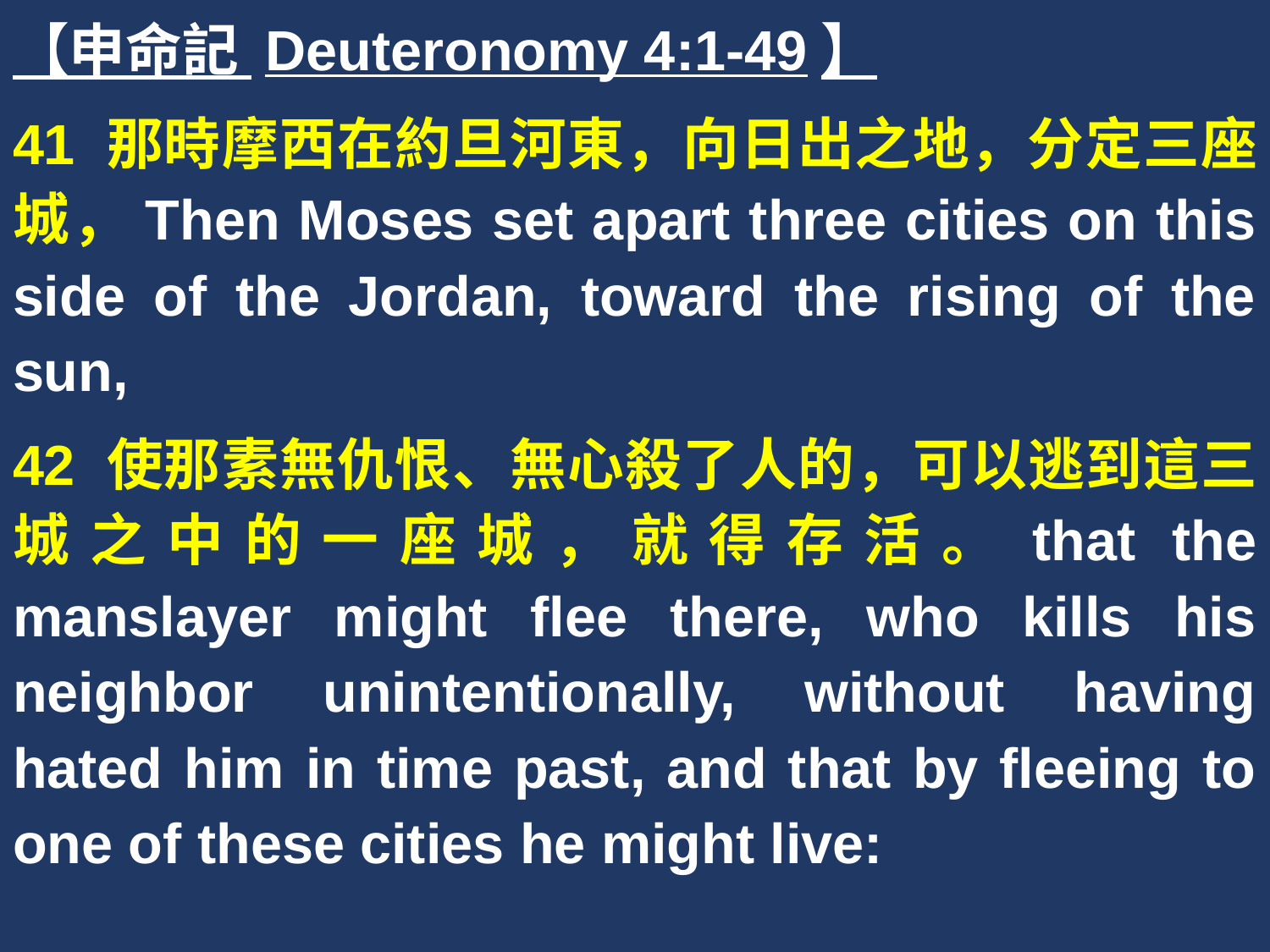

【申命記 Deuteronomy 4:1-49】
41 那時摩西在約旦河東，向日出之地，分定三座城，Then Moses set apart three cities on this side of the Jordan, toward the rising of the sun,
42 使那素無仇恨、無心殺了人的，可以逃到這三城之中的一座城，就得存活。that the manslayer might flee there, who kills his neighbor unintentionally, without having hated him in time past, and that by fleeing to one of these cities he might live: